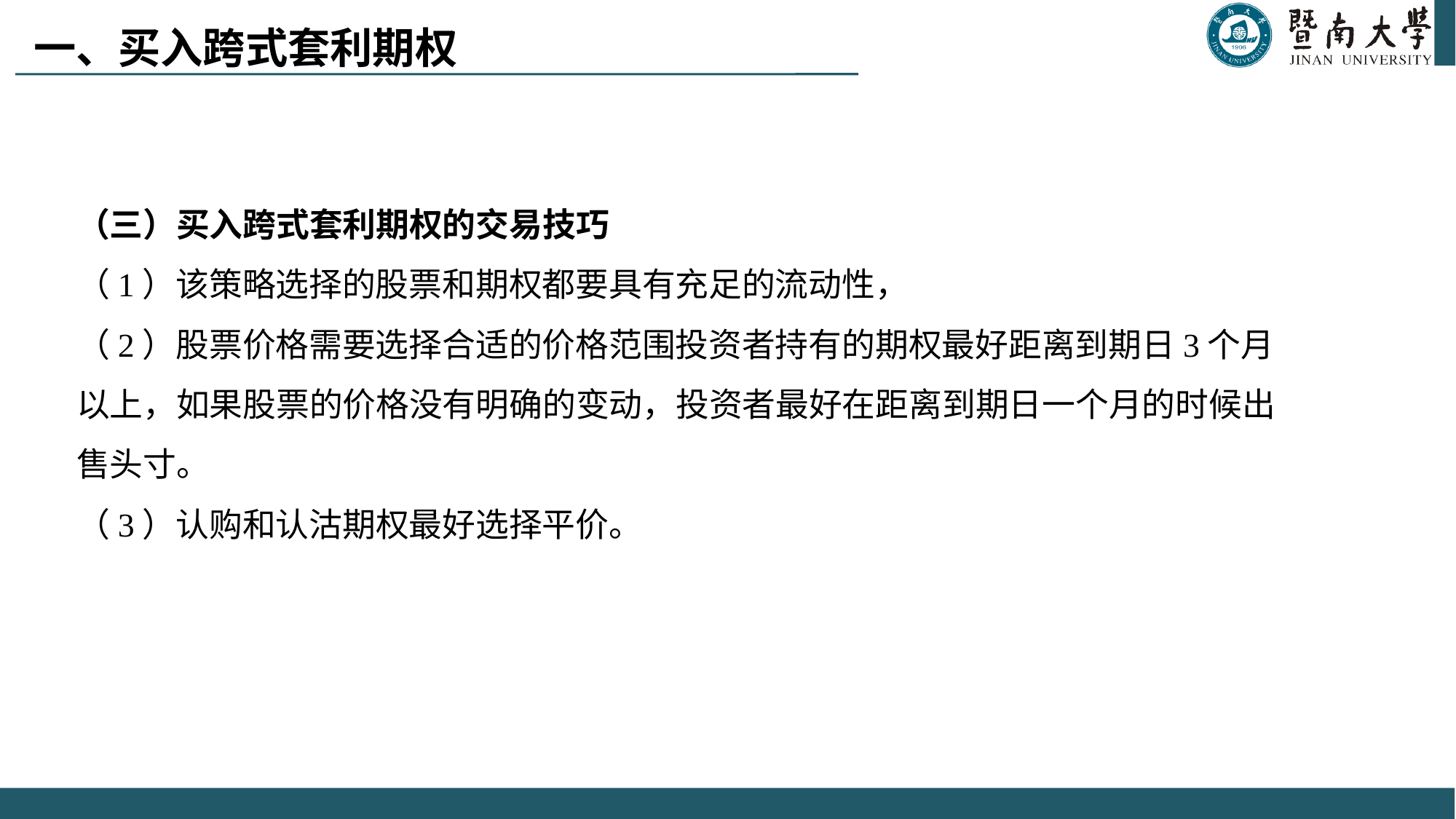

# 一、买入跨式套利期权

（三）买入跨式套利期权的交易技巧
（1）该策略选择的股票和期权都要具有充足的流动性，
（2）股票价格需要选择合适的价格范围投资者持有的期权最好距离到期日3个月以上，如果股票的价格没有明确的变动，投资者最好在距离到期日一个月的时候出售头寸。
（3）认购和认沽期权最好选择平价。